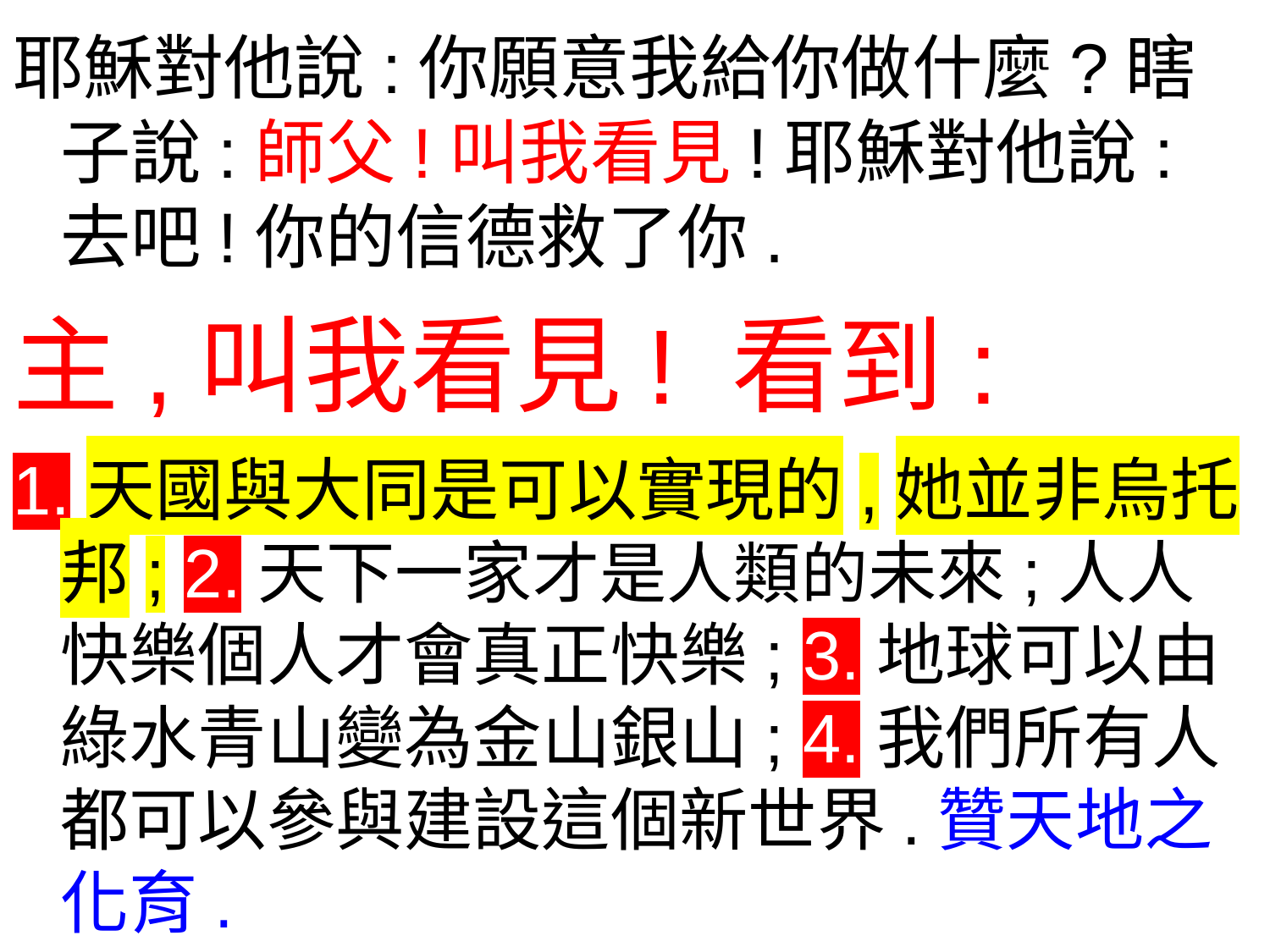

耶穌對他說:你願意我給你做什麼?瞎子說:師父!叫我看見!耶穌對他說:去吧!你的信德救了你.
主,叫我看見! 看到:
1.天國與大同是可以實現的,她並非烏托邦; 2.天下一家才是人類的未來;人人快樂個人才會真正快樂; 3.地球可以由綠水青山變為金山銀山; 4.我們所有人都可以參與建設這個新世界.贊天地之化育.